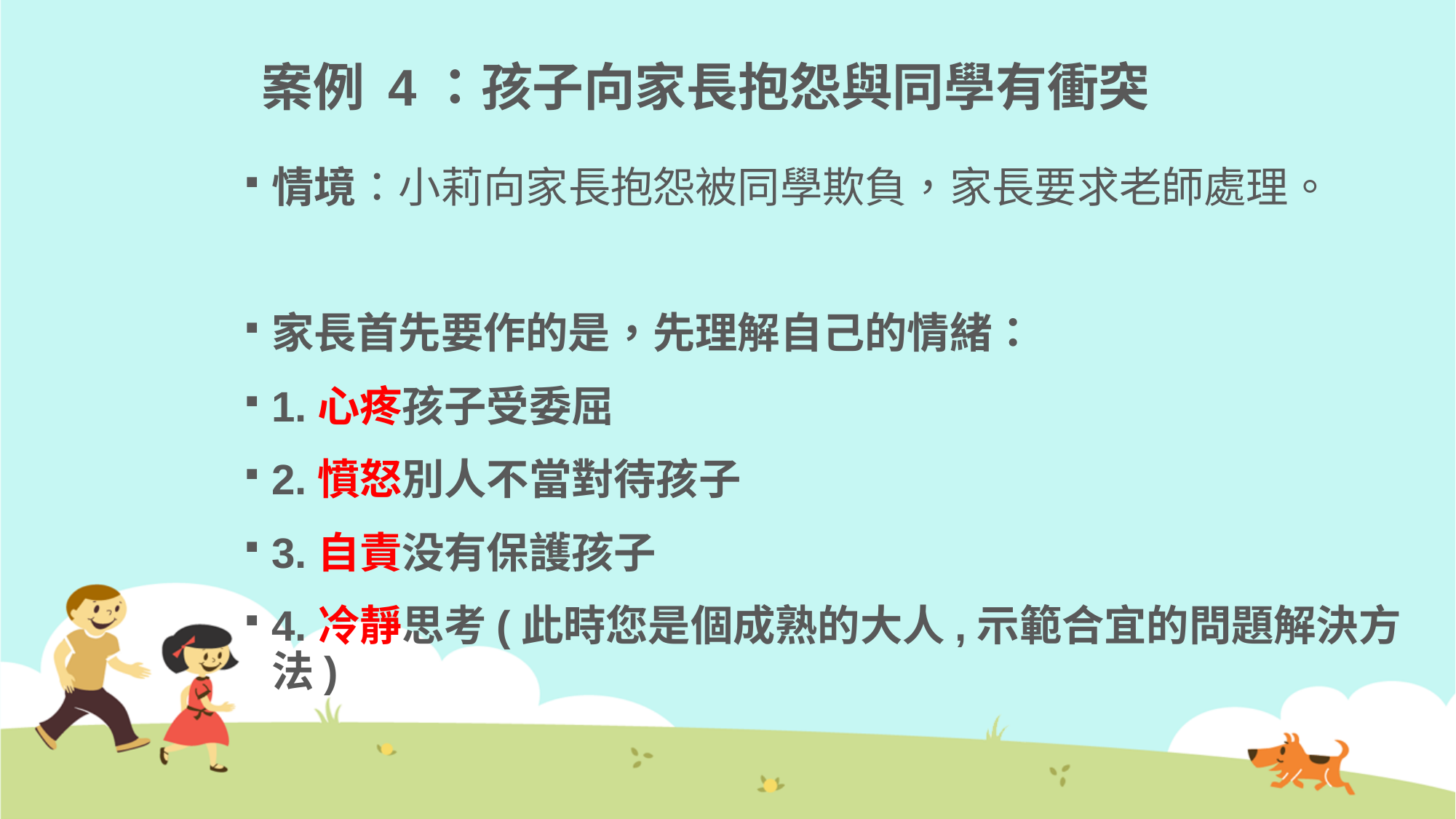

# 案例 4：孩子向家長抱怨與同學有衝突
情境：小莉向家長抱怨被同學欺負，家長要求老師處理。

家長首先要作的是，先理解自己的情緒：
1.心疼孩子受委屈
2.憤怒別人不當對待孩子
3.自責没有保護孩子
4.冷靜思考(此時您是個成熟的大人,示範合宜的問題解決方法)